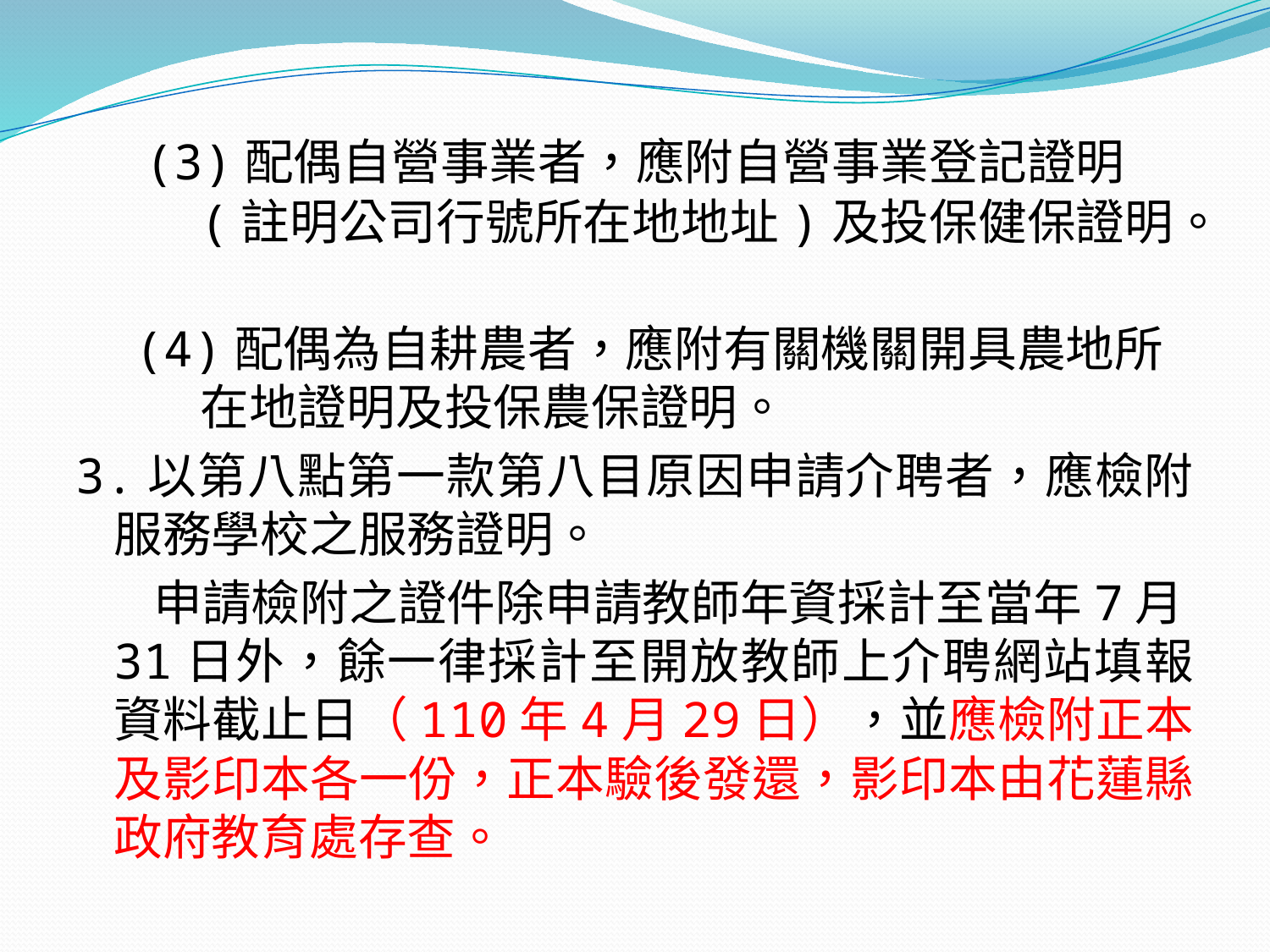

(3)配偶自營事業者，應附自營事業登記證明(註明公司行號所在地地址)及投保健保證明。
  (4)配偶為自耕農者，應附有關機關開具農地所在地證明及投保農保證明。
3.以第八點第一款第八目原因申請介聘者，應檢附服務學校之服務證明。
      申請檢附之證件除申請教師年資採計至當年7月31日外，餘一律採計至開放教師上介聘網站填報資料截止日（110年4月29日），並應檢附正本及影印本各一份，正本驗後發還，影印本由花蓮縣政府教育處存查。